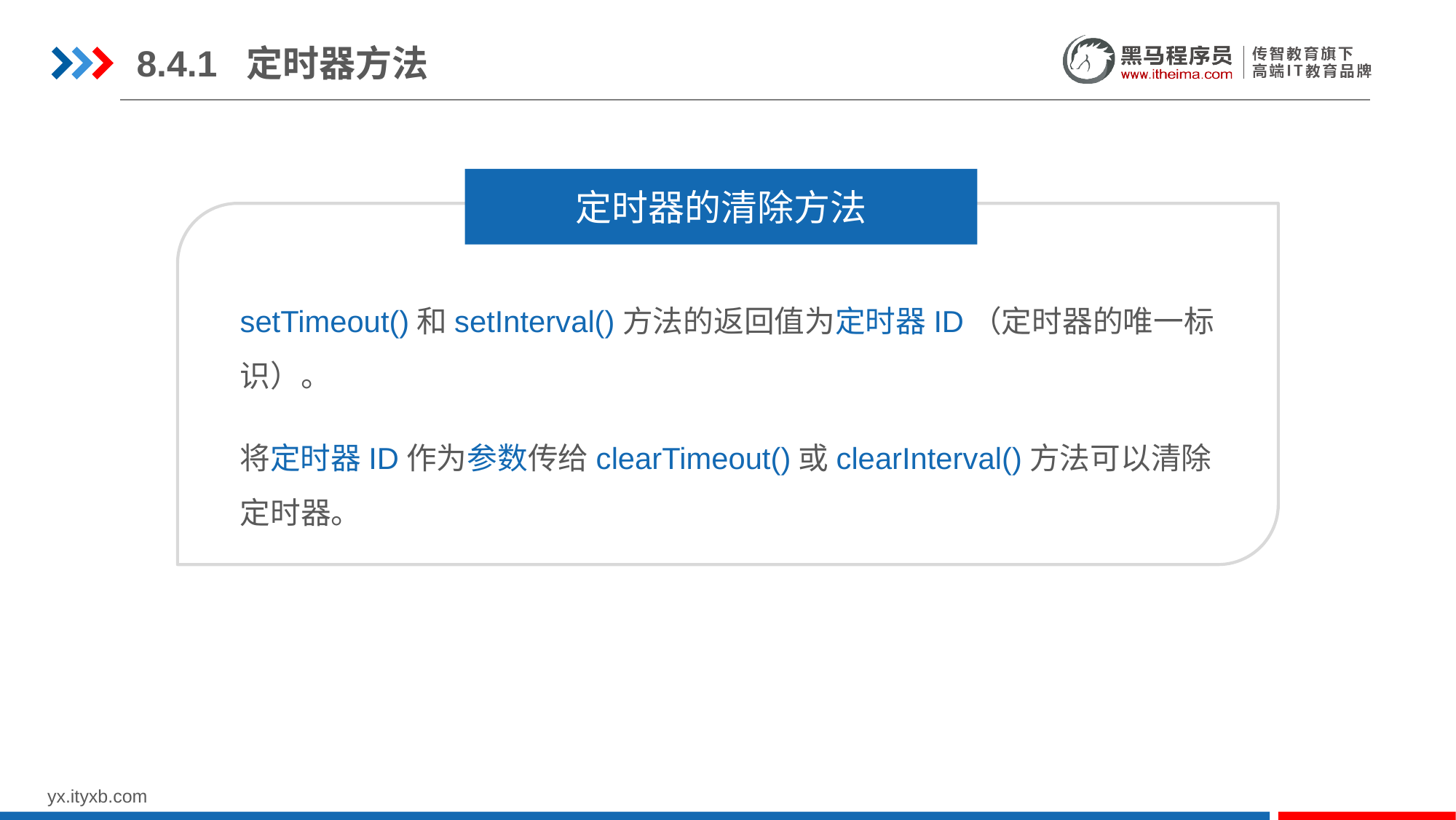

8.4.1  定时器方法
定时器的清除方法

setTimeout()和setInterval()方法的返回值为定时器ID（定时器的唯一标识）。

将定时器ID作为参数传给clearTimeout()或clearInterval()方法可以清除定时器。